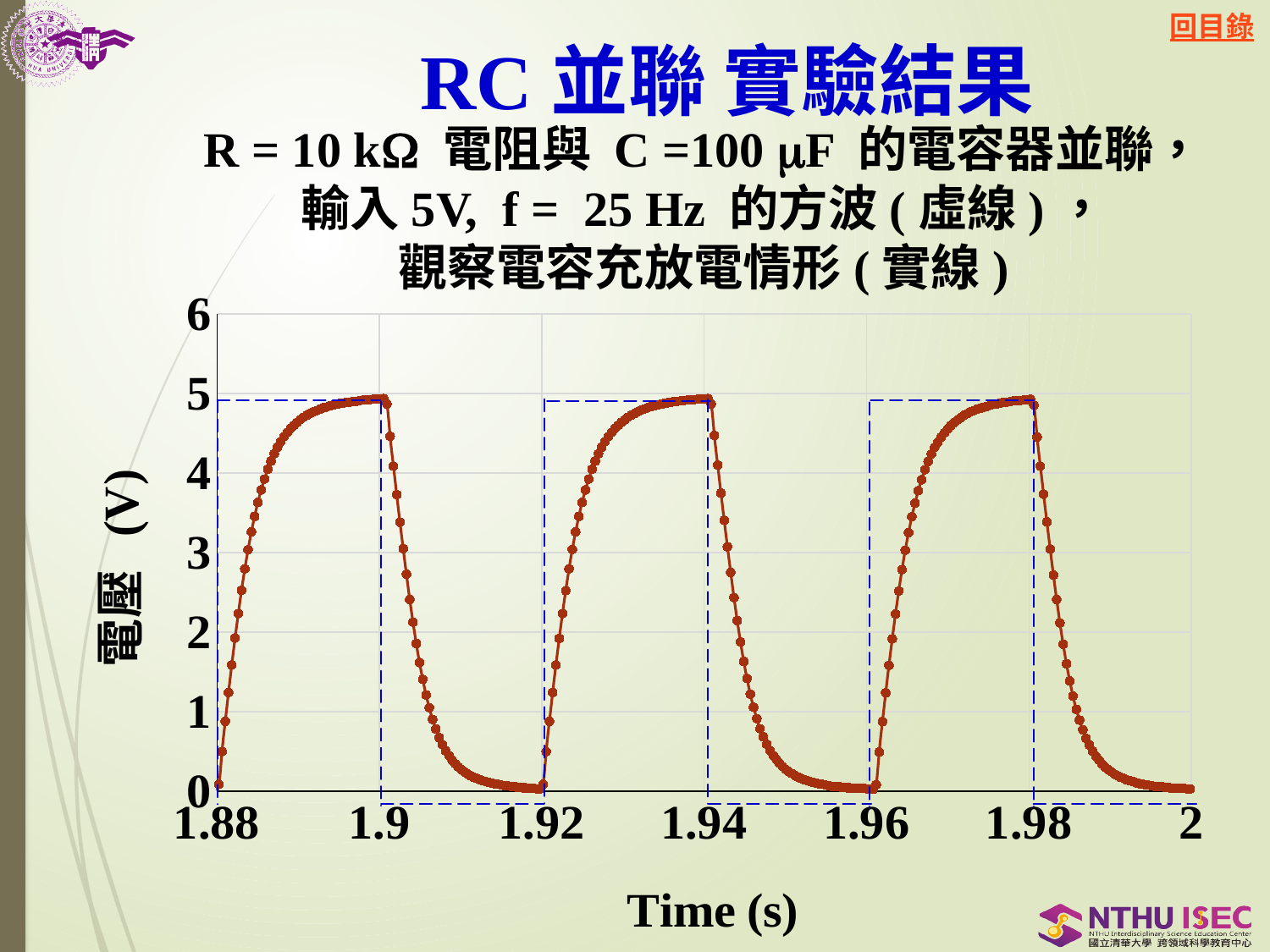

# RC並聯 實驗結果
R = 10 kΩ 電阻與 C =100 μF 的電容器並聯，
輸入5V,  f =  25 Hz 的方波(虛線)，
觀察電容充放電情形(實線)

### Chart

| Category |  |
|---|---|